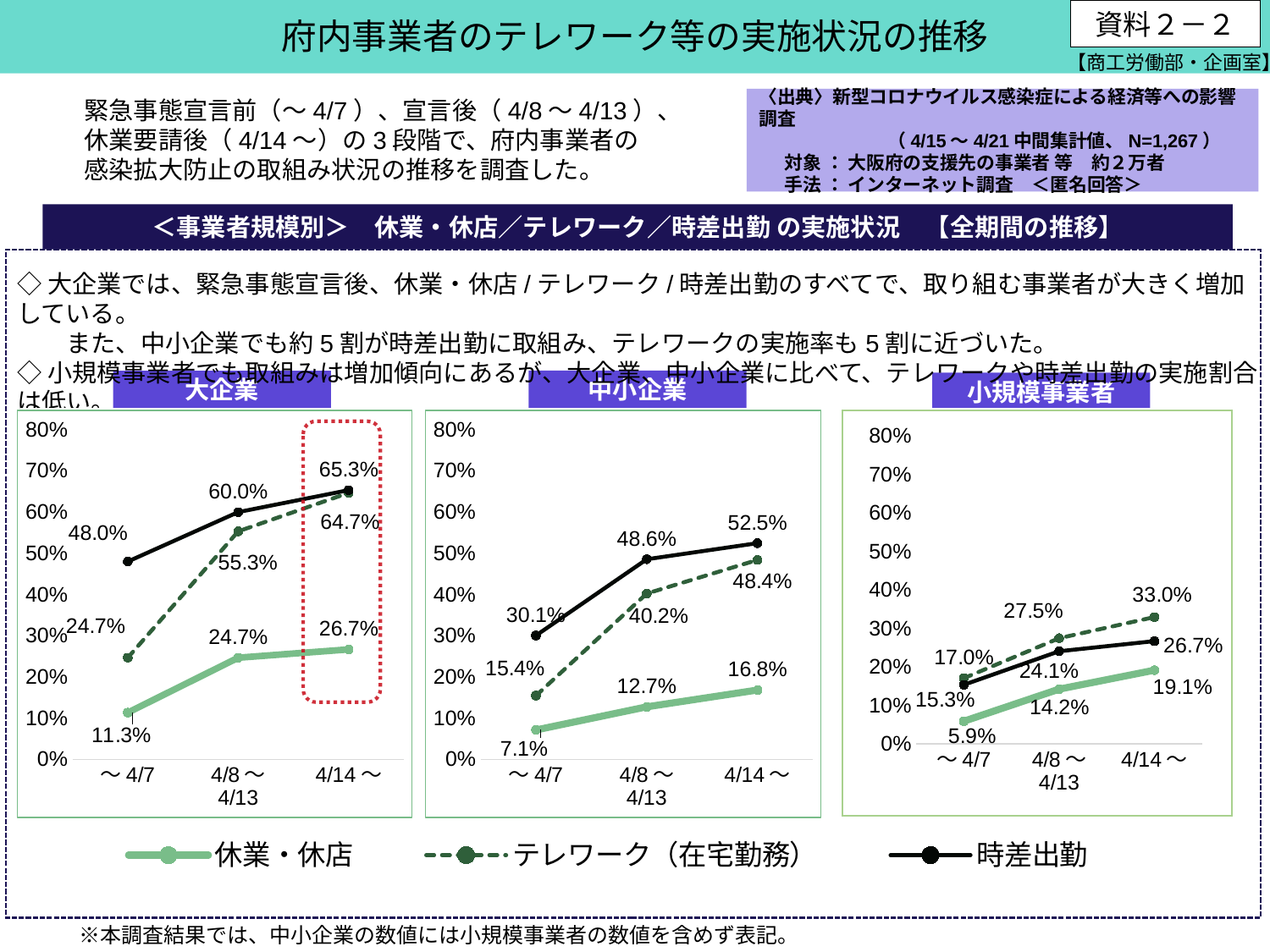

府内事業者のテレワーク等の実施状況の推移
資料２－２
【商工労働部・企画室】
〈出典〉新型コロナウイルス感染症による経済等への影響調査
　　　　　　　（4/15～4/21中間集計値、N=1,267）
     対象 ： 大阪府の支援先の事業者 等　約２万者
     手法 ： インターネット調査　＜匿名回答＞
　　緊急事態宣言前（～4/7）、宣言後（4/8～4/13）、
　　休業要請後（4/14～）の3段階で、府内事業者の
　　感染拡大防止の取組み状況の推移を調査した。
＜事業者規模別＞　休業・休店／テレワーク／時差出勤 の実施状況　【全期間の推移】

◇大企業では、緊急事態宣言後、休業・休店/テレワーク/時差出勤のすべてで、取り組む事業者が大きく増加している。
　　また、中小企業でも約5割が時差出勤に取組み、テレワークの実施率も5割に近づいた。
◇小規模事業者でも取組みは増加傾向にあるが、大企業、中小企業に比べて、テレワークや時差出勤の実施割合は低い。
中小企業
大企業
小規模事業者

### Chart

| Category | 休業・休店 | テレワーク（在宅勤務） | 時差出勤 |
|---|---|---|---|
| ～4/7 | 0.05871212121212121 | 0.17045454545454547 | 0.1534090909090909 |
| 4/8～
4/13 | 0.14204545454545456 | 0.2746212121212121 | 0.24053030303030304 |
| 4/14～ | 0.19128787878787878 | 0.32954545454545453 | 0.26704545454545453 |

### Chart

| Category | 休業・休店 | テレワーク（在宅勤務） | 時差出勤 |
|---|---|---|---|
| ～4/7 | 0.11333333333333334 | 0.24666666666666667 | 0.48 |
| 4/8～
4/13 | 0.24666666666666667 | 0.5533333333333333 | 0.6 |
| 4/14～ | 0.26666666666666666 | 0.6466666666666667 | 0.6533333333333333 |

### Chart

| Category | 休業・休店 | テレワーク（在宅勤務） | 時差出勤 |
|---|---|---|---|
| ～4/7 | 0.07130730050933785 | 0.15449915110356538 | 0.300509337860781 |
| 4/8～
4/13 | 0.1273344651952462 | 0.4023769100169779 | 0.4855687606112054 |
| 4/14～ | 0.16808149405772496 | 0.4838709677419355 | 0.5246179966044143 |

　※本調査結果では、中小企業の数値には小規模事業者の数値を含めず表記。